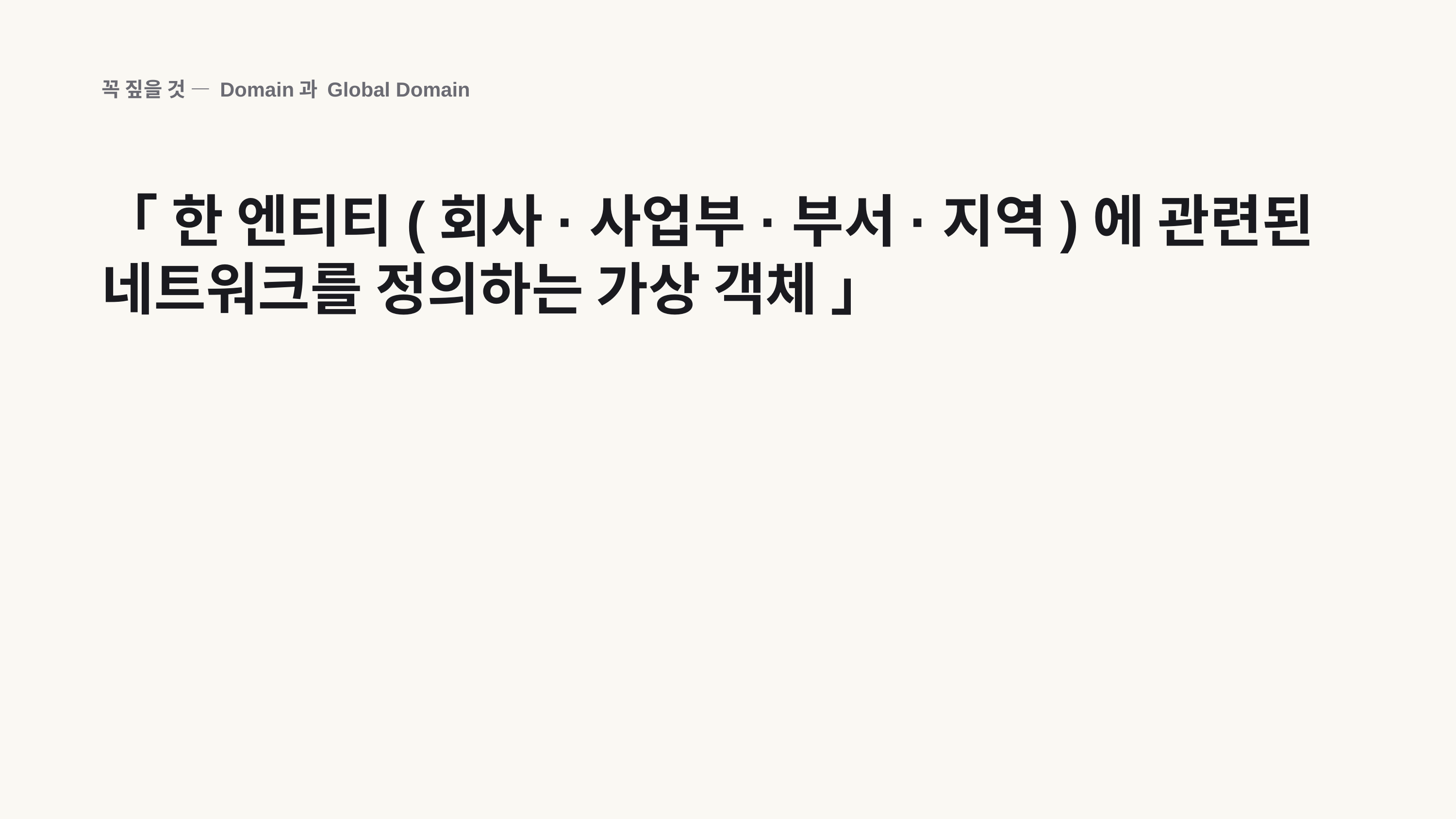

꼭 짚을 것 — Domain과 Global Domain
「 한 엔티티(회사·사업부·부서·지역)에 관련된 네트워크를 정의하는 가상 객체 」